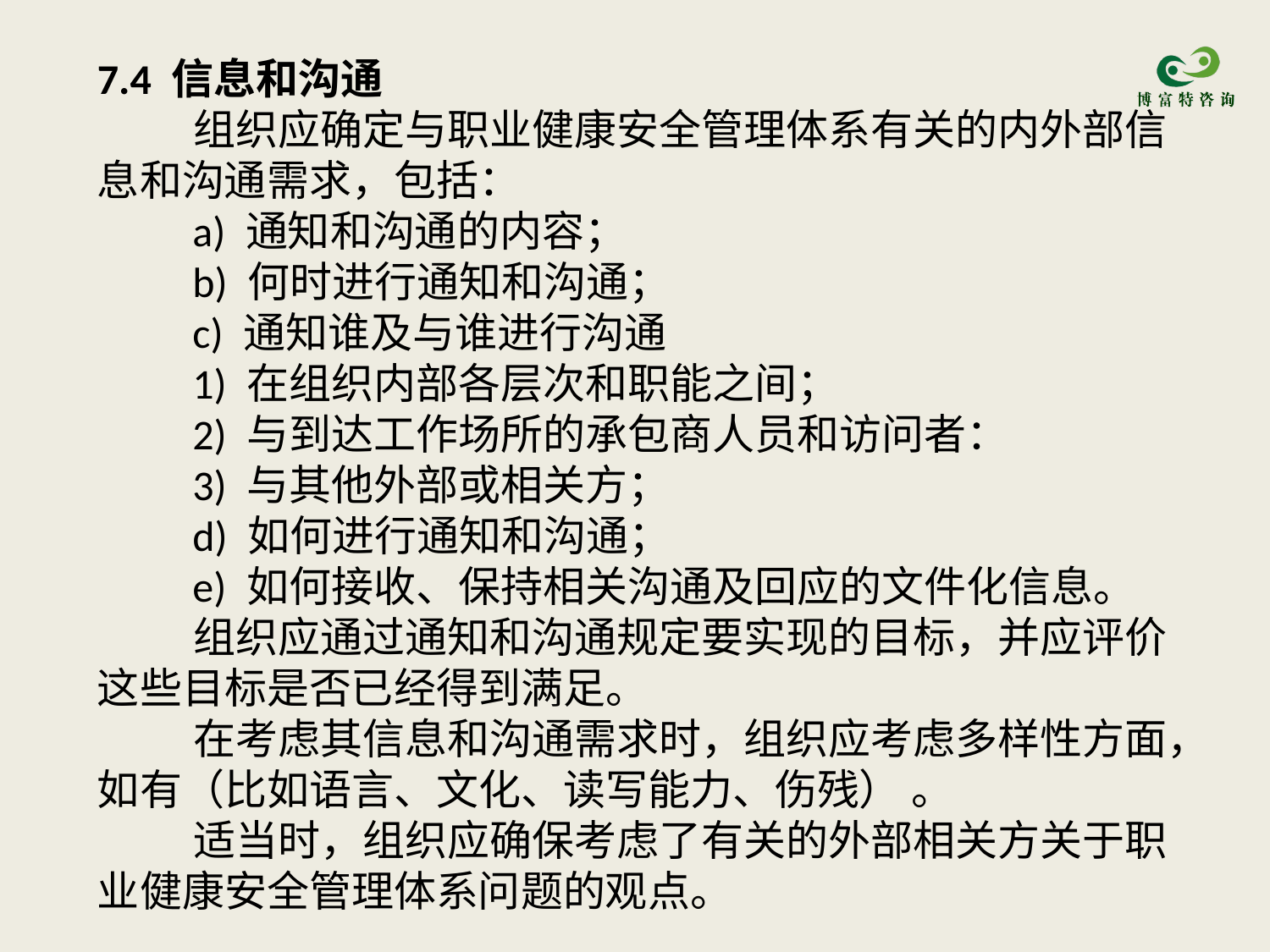

7.4 信息和沟通
         组织应确定与职业健康安全管理体系有关的内外部信息和沟通需求，包括：
          a) 通知和沟通的内容；
          b) 何时进行通知和沟通；
          c) 通知谁及与谁进行沟通
          1) 在组织内部各层次和职能之间；
          2) 与到达工作场所的承包商人员和访问者：
          3) 与其他外部或相关方；
          d) 如何进行通知和沟通；
          e) 如何接收、保持相关沟通及回应的文件化信息。
         组织应通过通知和沟通规定要实现的目标，并应评价这些目标是否已经得到满足。
         在考虑其信息和沟通需求时，组织应考虑多样性方面，如有（比如语言、文化、读写能力、伤残） 。
         适当时，组织应确保考虑了有关的外部相关方关于职业健康安全管理体系问题的观点。